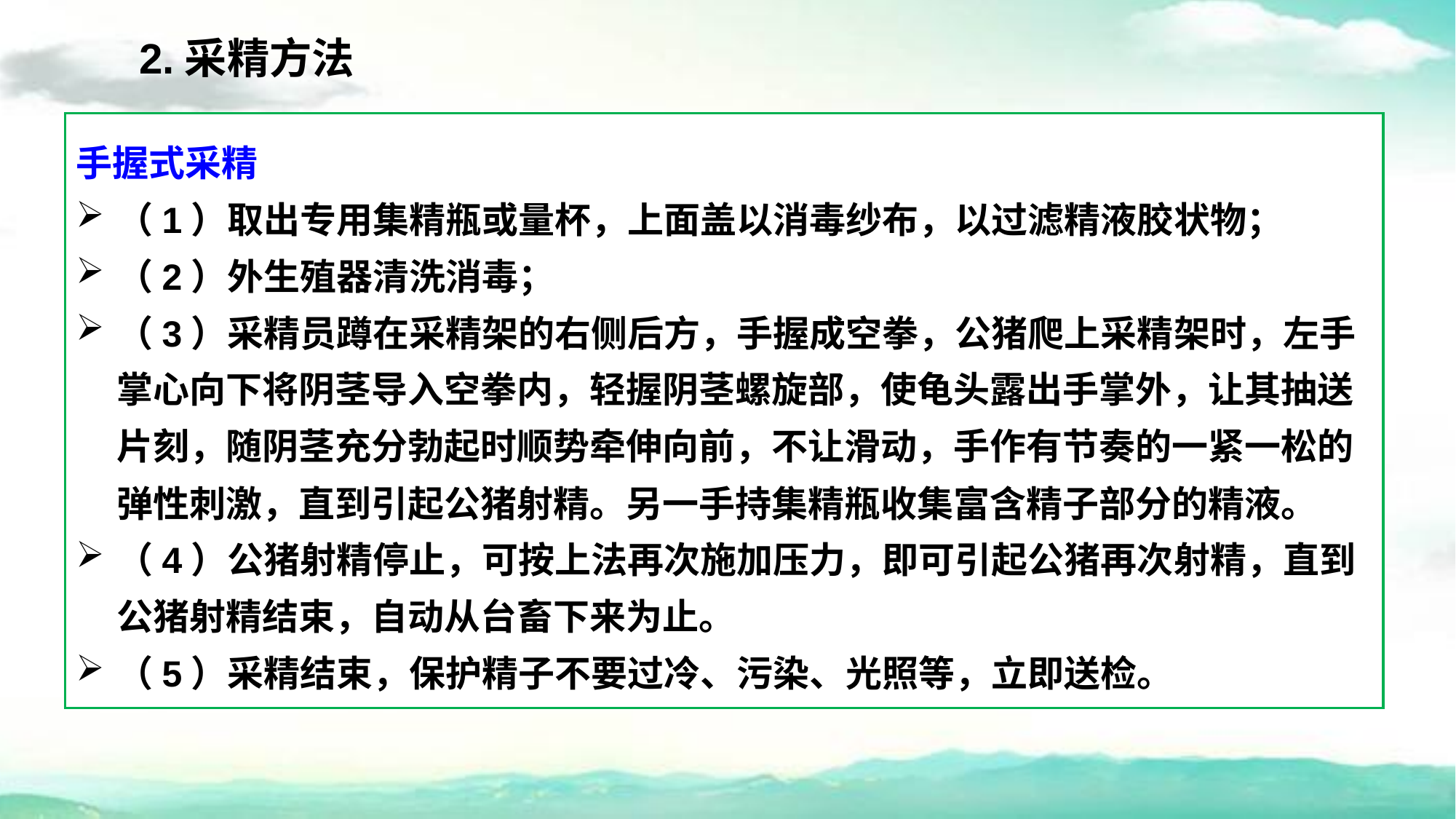

# 2.采精方法
手握式采精
（1）取出专用集精瓶或量杯，上面盖以消毒纱布，以过滤精液胶状物；
（2）外生殖器清洗消毒；
（3）采精员蹲在采精架的右侧后方，手握成空拳，公猪爬上采精架时，左手掌心向下将阴茎导入空拳内，轻握阴茎螺旋部，使龟头露出手掌外，让其抽送片刻，随阴茎充分勃起时顺势牵伸向前，不让滑动，手作有节奏的一紧一松的弹性刺激，直到引起公猪射精。另一手持集精瓶收集富含精子部分的精液。
（4）公猪射精停止，可按上法再次施加压力，即可引起公猪再次射精，直到公猪射精结束，自动从台畜下来为止。
（5）采精结束，保护精子不要过冷、污染、光照等，立即送检。